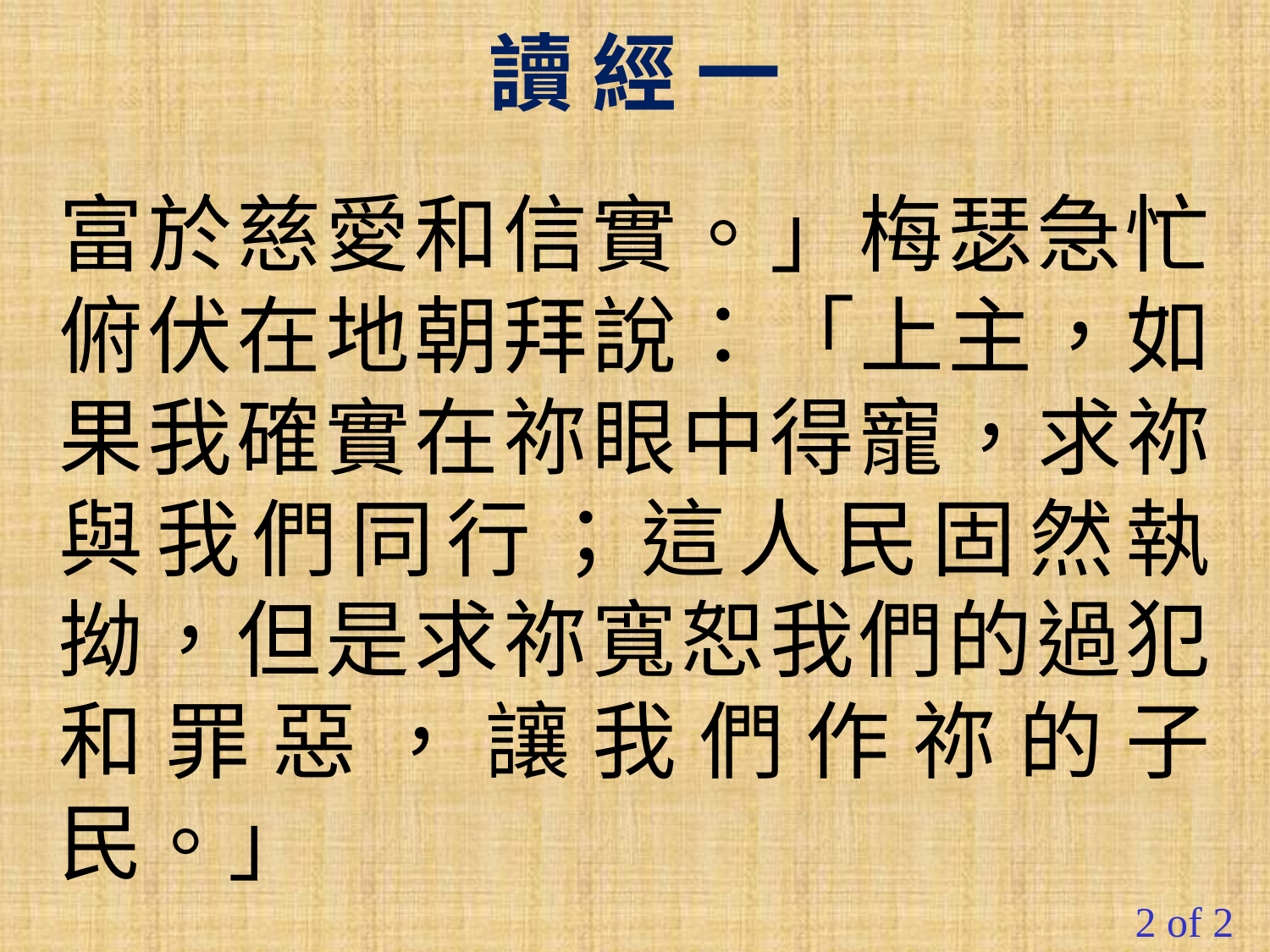

讀 經 一

富於慈愛和信實。」梅瑟急忙俯伏在地朝拜說：「上主，如果我確實在祢眼中得寵，求祢與我們同行；這人民固然執拗，但是求祢寬恕我們的過犯和罪惡，讓我們作祢的子民。」
#
2 of 2